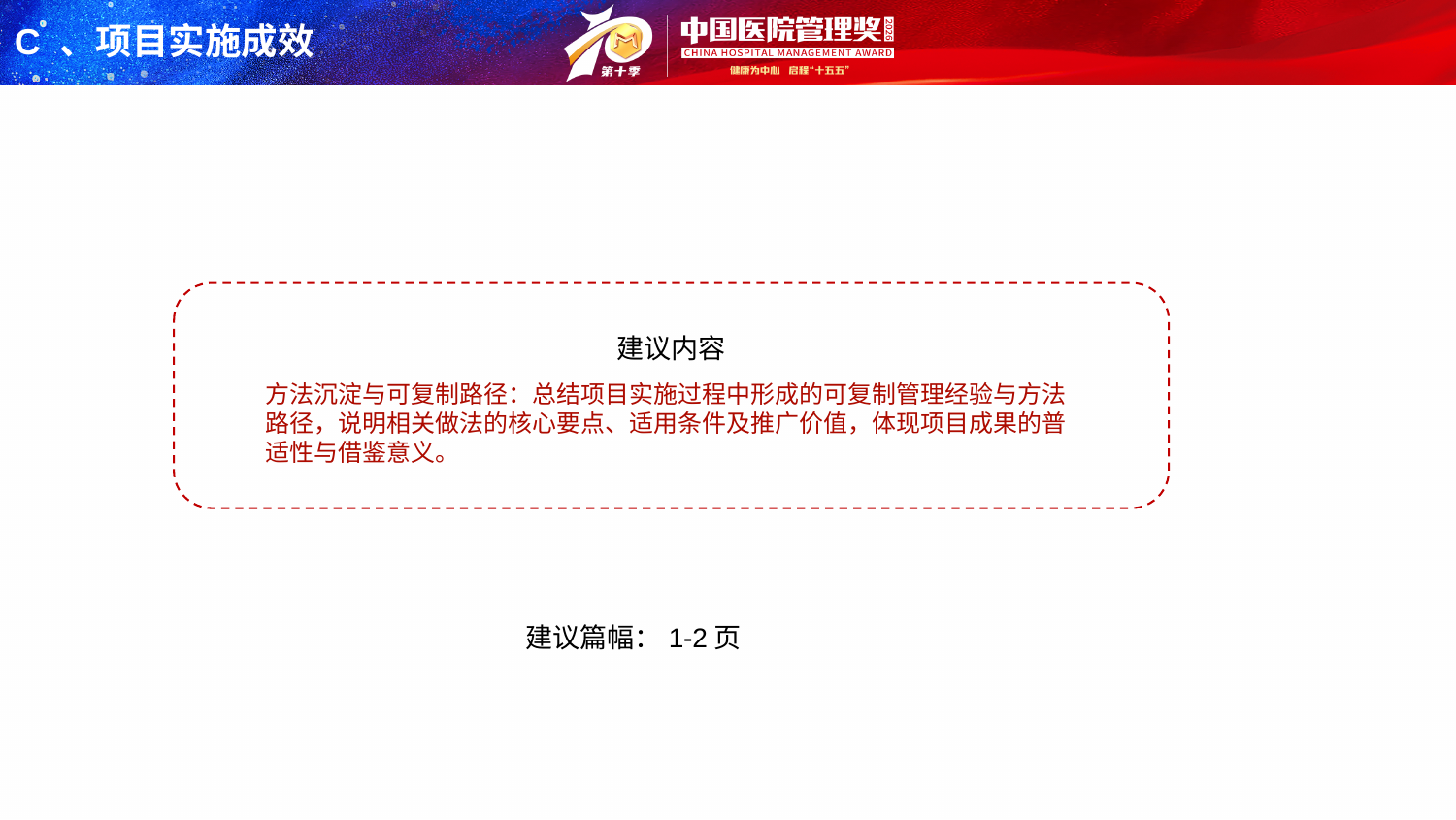

建议内容
方法沉淀与可复制路径：总结项目实施过程中形成的可复制管理经验与方法路径，说明相关做法的核心要点、适用条件及推广价值，体现项目成果的普适性与借鉴意义。
建议篇幅：1-2页